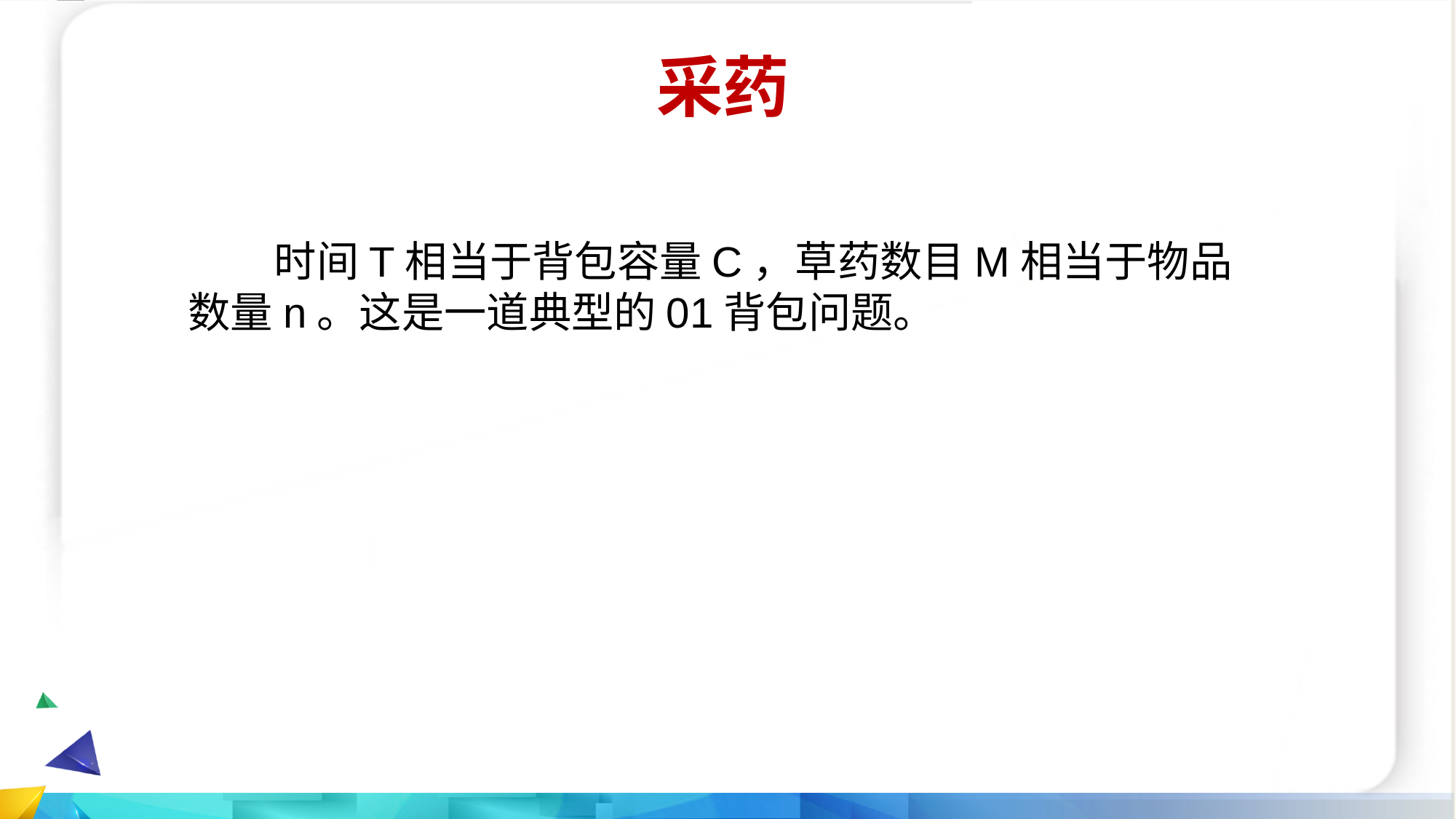

采药
        时间T相当于背包容量C，草药数目M相当于物品数量n。这是一道典型的01背包问题。